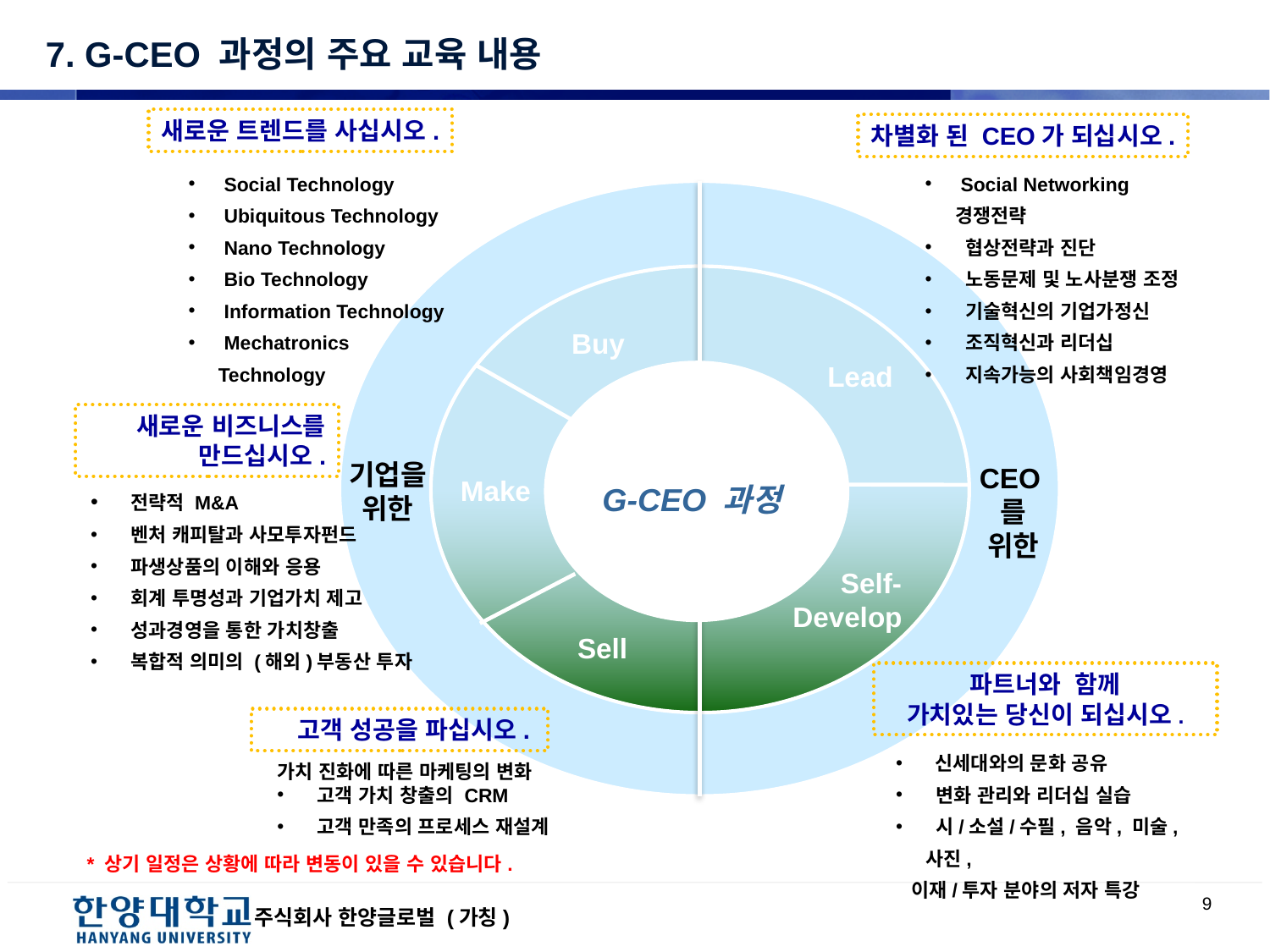

# 7. G-CEO 과정의 주요 교육 내용
새로운 트렌드를 사십시오.
차별화 된 CEO가 되십시오.

 Social Technology
 Ubiquitous Technology
 Nano Technology
 Bio Technology
 Information Technology
 Mechatronics Technology
 Social Networking 경쟁전략
 협상전략과 진단
 노동문제 및 노사분쟁 조정
 기술혁신의 기업가정신
 조직혁신과 리더십
 지속가능의 사회책임경영

Buy
Lead
G-CEO 과정
새로운 비즈니스를
만드십시오.
기업을
위한
CEO를
위한
Make
 전략적 M&A
 벤처 캐피탈과 사모투자펀드
 파생상품의 이해와 응용
 회계 투명성과 기업가치 제고
 성과경영을 통한 가치창출
 복합적 의미의 (해외)부동산 투자
      Self-
Develop
Sell
파트너와  함께
가치있는 당신이 되십시오.
고객 성공을 파십시오.
 신세대와의 문화 공유
 변화 관리와 리더십 실습
 시/소설/수필, 음악, 미술, 사진,
  이재/투자 분야의 저자 특강
가치 진화에 따른 마케팅의 변화
 고객 가치 창출의 CRM
 고객 만족의 프로세스 재설계
* 상기 일정은 상황에 따라 변동이 있을 수 있습니다.